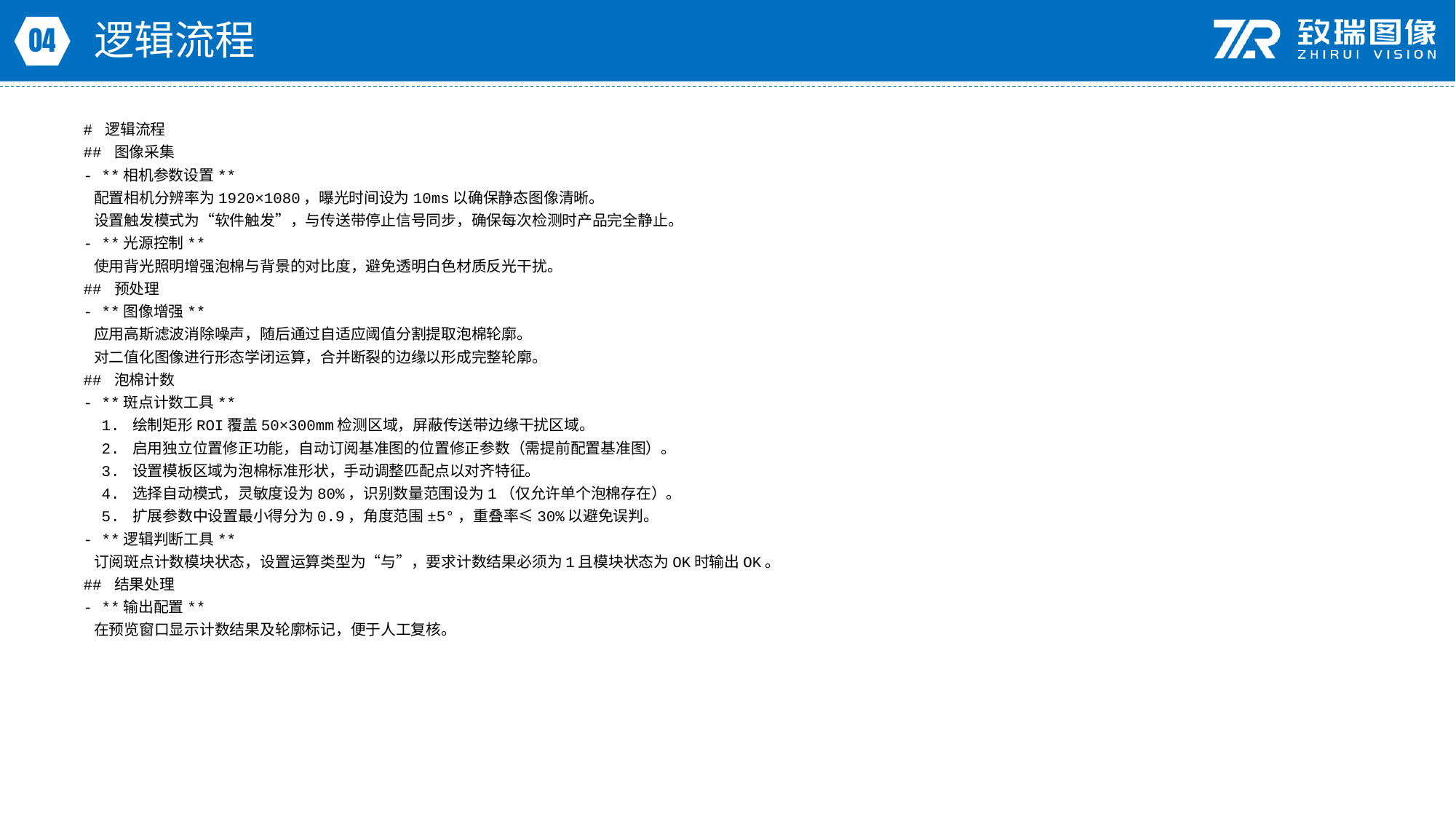

逻辑流程
04

# 逻辑流程
## 图像采集
- **相机参数设置**
  配置相机分辨率为1920×1080，曝光时间设为10ms以确保静态图像清晰。
  设置触发模式为“软件触发”，与传送带停止信号同步，确保每次检测时产品完全静止。
- **光源控制**
  使用背光照明增强泡棉与背景的对比度，避免透明白色材质反光干扰。
## 预处理
- **图像增强**
  应用高斯滤波消除噪声，随后通过自适应阈值分割提取泡棉轮廓。
  对二值化图像进行形态学闭运算，合并断裂的边缘以形成完整轮廓。
## 泡棉计数
- **斑点计数工具**
  1. 绘制矩形ROI覆盖50×300mm检测区域，屏蔽传送带边缘干扰区域。
  2. 启用独立位置修正功能，自动订阅基准图的位置修正参数（需提前配置基准图）。
  3. 设置模板区域为泡棉标准形状，手动调整匹配点以对齐特征。
  4. 选择自动模式，灵敏度设为80%，识别数量范围设为1（仅允许单个泡棉存在）。
  5. 扩展参数中设置最小得分为0.9，角度范围±5°，重叠率≤30%以避免误判。
- **逻辑判断工具**
  订阅斑点计数模块状态，设置运算类型为“与”，要求计数结果必须为1且模块状态为OK时输出OK。
## 结果处理
- **输出配置**
  在预览窗口显示计数结果及轮廓标记，便于人工复核。